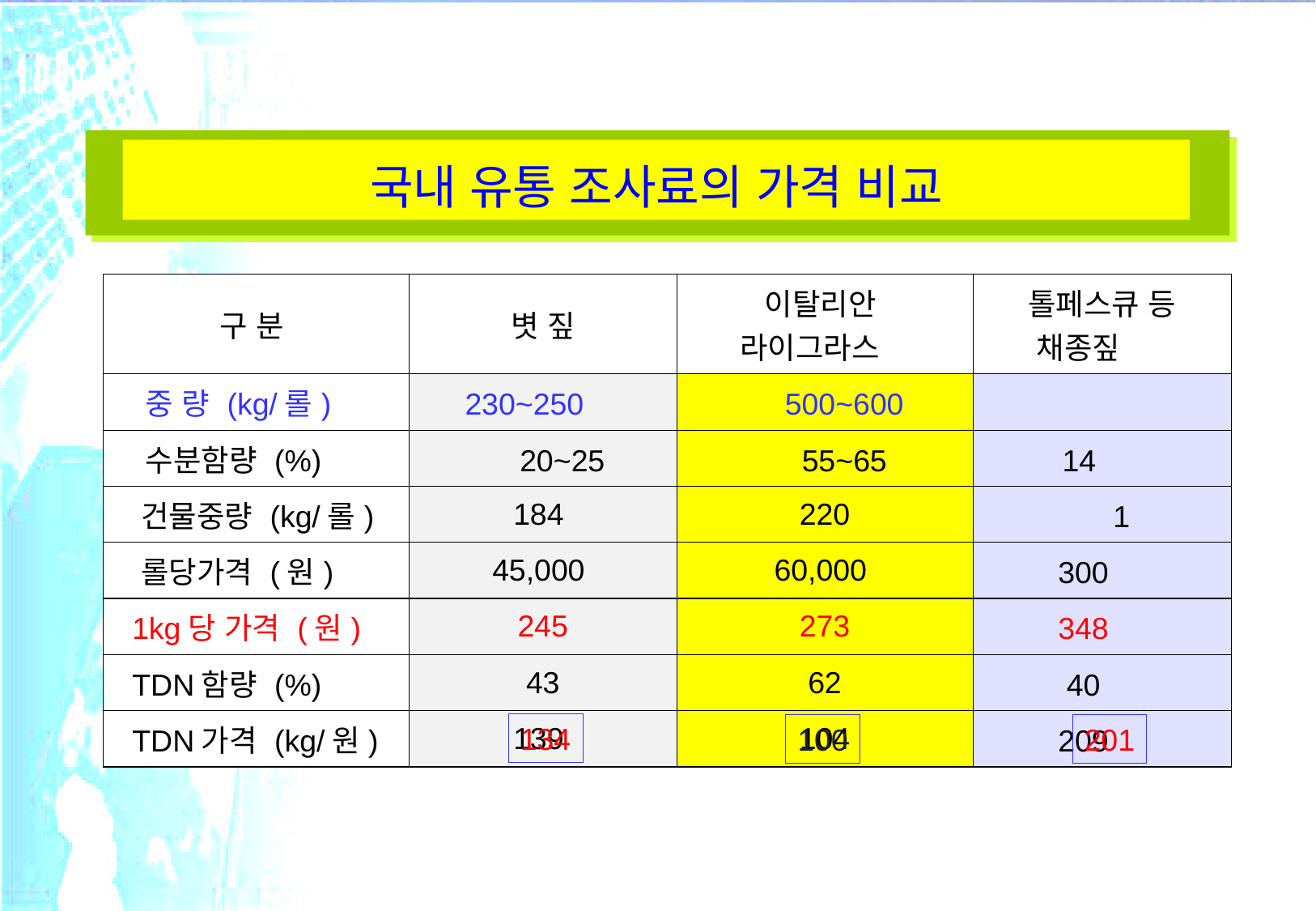

국내 유통 조사료의 가격 비교
| 구 분 | 볏 짚 | 이탈리안 라이그라스 | 톨페스큐 등 채종짚 |
| --- | --- | --- | --- |
| 중 량 (kg/롤) | 230~250 | 500~600 |  |
| 수분함량 (%) | 20~25 | 55~65 | 14 |
| 건물중량 (kg/롤) | 184 | 220 | 1 |
| 롤당가격 (원) | 45,000 | 60,000 | 300 |
| 1kg당 가격 (원) | 245 | 273 | 348 |
| TDN함량 (%) | 43 | 62 | 40 |
| TDN가격 (kg/원) | 139 | 104 | 209 |
134
100
201